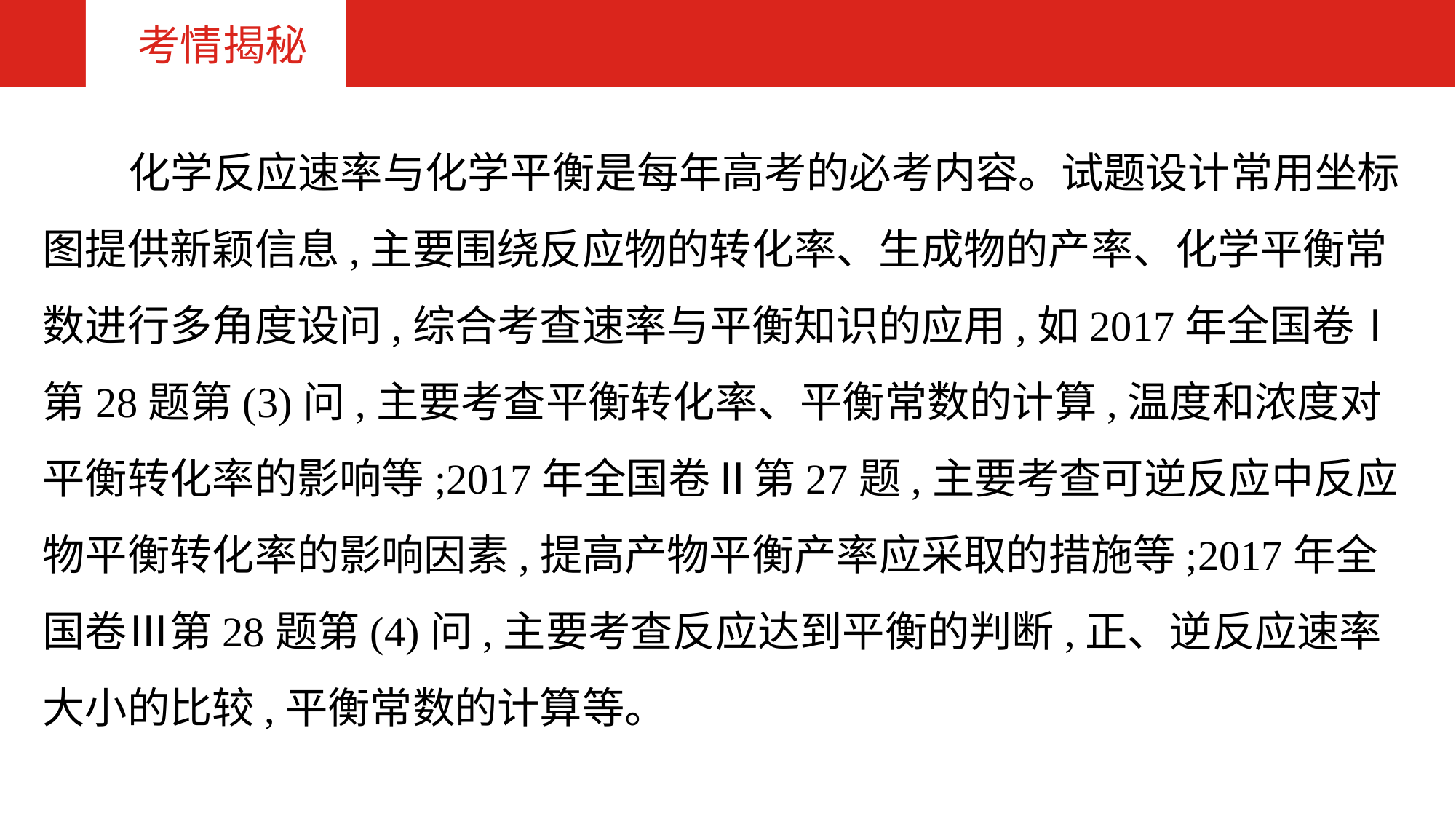

化学 专题十六　化学反应速率与化学平衡
考情揭秘

        化学反应速率与化学平衡是每年高考的必考内容。试题设计常用坐标图提供新颖信息,主要围绕反应物的转化率、生成物的产率、化学平衡常数进行多角度设问,综合考查速率与平衡知识的应用,如2017年全国卷Ⅰ第28题第(3)问,主要考查平衡转化率、平衡常数的计算,温度和浓度对平衡转化率的影响等;2017年全国卷Ⅱ第27题,主要考查可逆反应中反应物平衡转化率的影响因素,提高产物平衡产率应采取的措施等;2017年全国卷Ⅲ第28题第(4)问,主要考查反应达到平衡的判断,正、逆反应速率大小的比较,平衡常数的计算等。